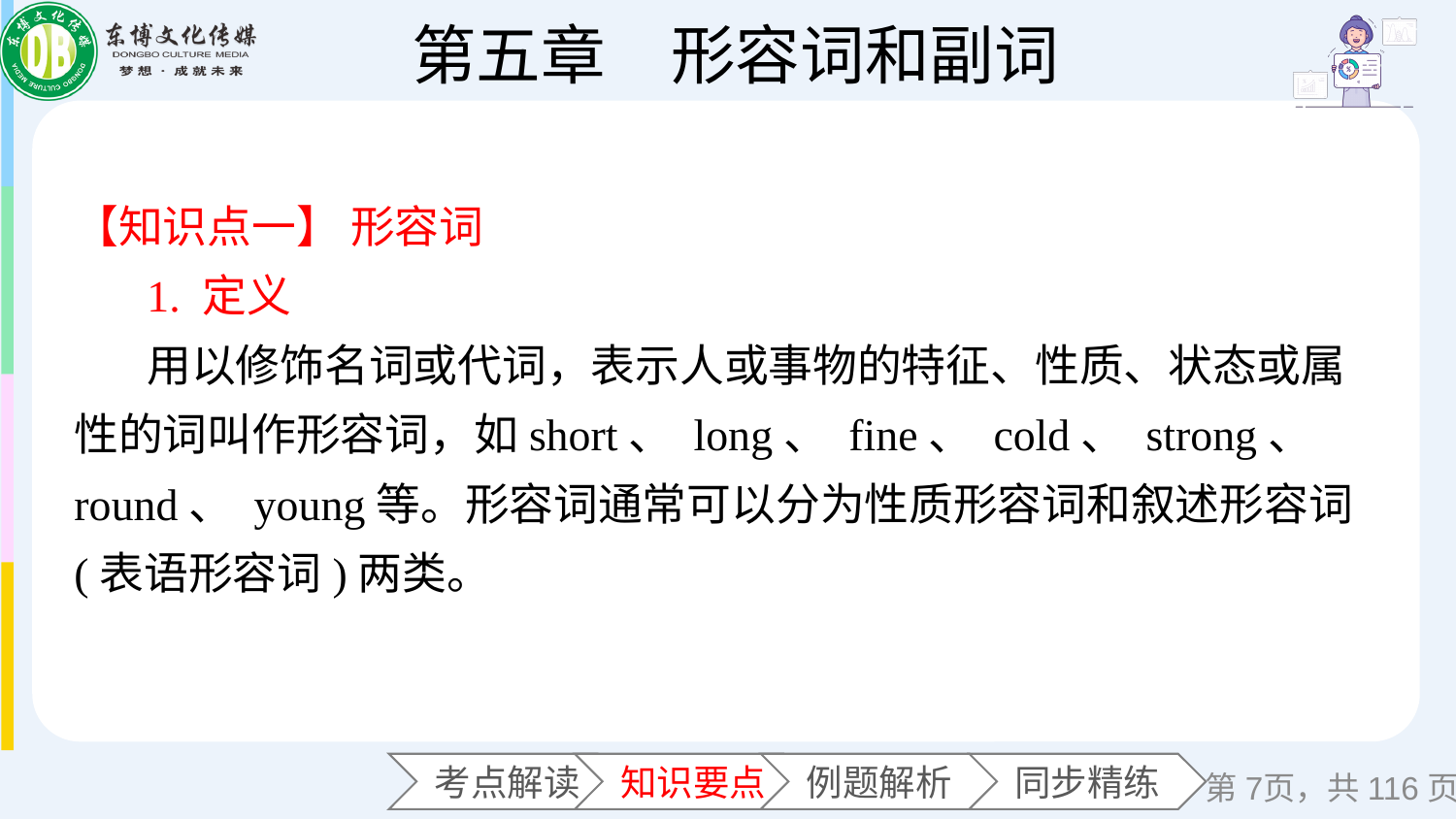

【知识点一】 形容词
1. 定义
用以修饰名词或代词，表示人或事物的特征、性质、状态或属性的词叫作形容词，如short、 long、 fine、 cold、 strong、 round、 young等。形容词通常可以分为性质形容词和叙述形容词(表语形容词)两类。

第7页，共116页